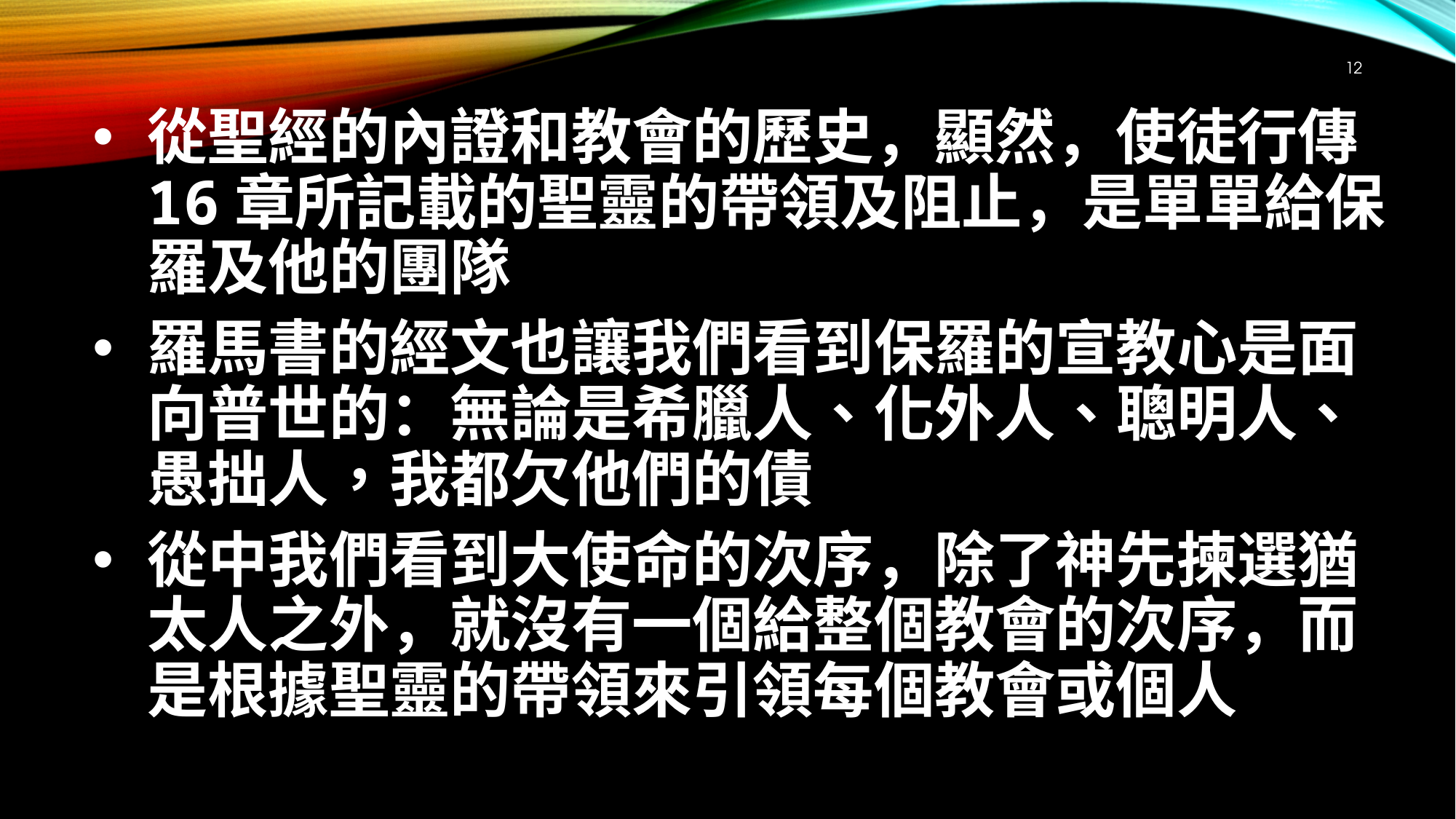

12
從聖經的內證和教會的歷史，顯然，使徒行傳16章所記載的聖靈的帶領及阻止，是單單給保羅及他的團隊
羅馬書的經文也讓我們看到保羅的宣教心是面向普世的：無論是希臘人、化外人、聰明人、愚拙人，我都欠他們的債
從中我們看到大使命的次序，除了神先揀選猶太人之外，就沒有一個給整個教會的次序，而是根據聖靈的帶領來引領每個教會或個人